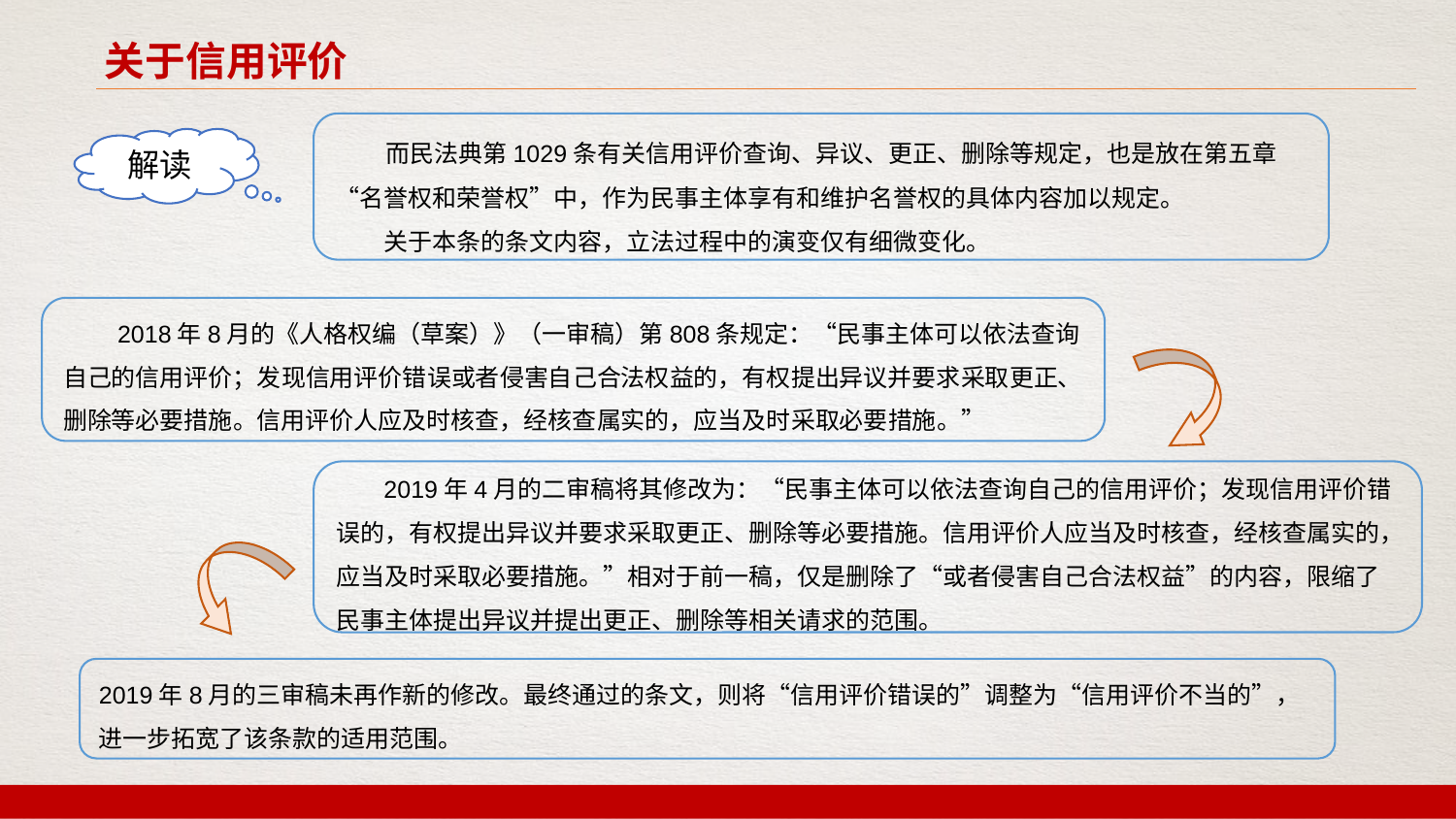

关于信用评价
       而民法典第1029条有关信用评价查询、异议、更正、删除等规定，也是放在第五章“名誉权和荣誉权”中，作为民事主体享有和维护名誉权的具体内容加以规定。
        关于本条的条文内容，立法过程中的演变仅有细微变化。
解读
        2018年8月的《人格权编（草案）》（一审稿）第808条规定：“民事主体可以依法查询自己的信用评价；发现信用评价错误或者侵害自己合法权益的，有权提出异议并要求采取更正、删除等必要措施。信用评价人应及时核查，经核查属实的，应当及时采取必要措施。”

       2019年4月的二审稿将其修改为：“民事主体可以依法查询自己的信用评价；发现信用评价错误的，有权提出异议并要求采取更正、删除等必要措施。信用评价人应当及时核查，经核查属实的，应当及时采取必要措施。”相对于前一稿，仅是删除了“或者侵害自己合法权益”的内容，限缩了民事主体提出异议并提出更正、删除等相关请求的范围。

2019年8月的三审稿未再作新的修改。最终通过的条文，则将“信用评价错误的”调整为“信用评价不当的”，进一步拓宽了该条款的适用范围。